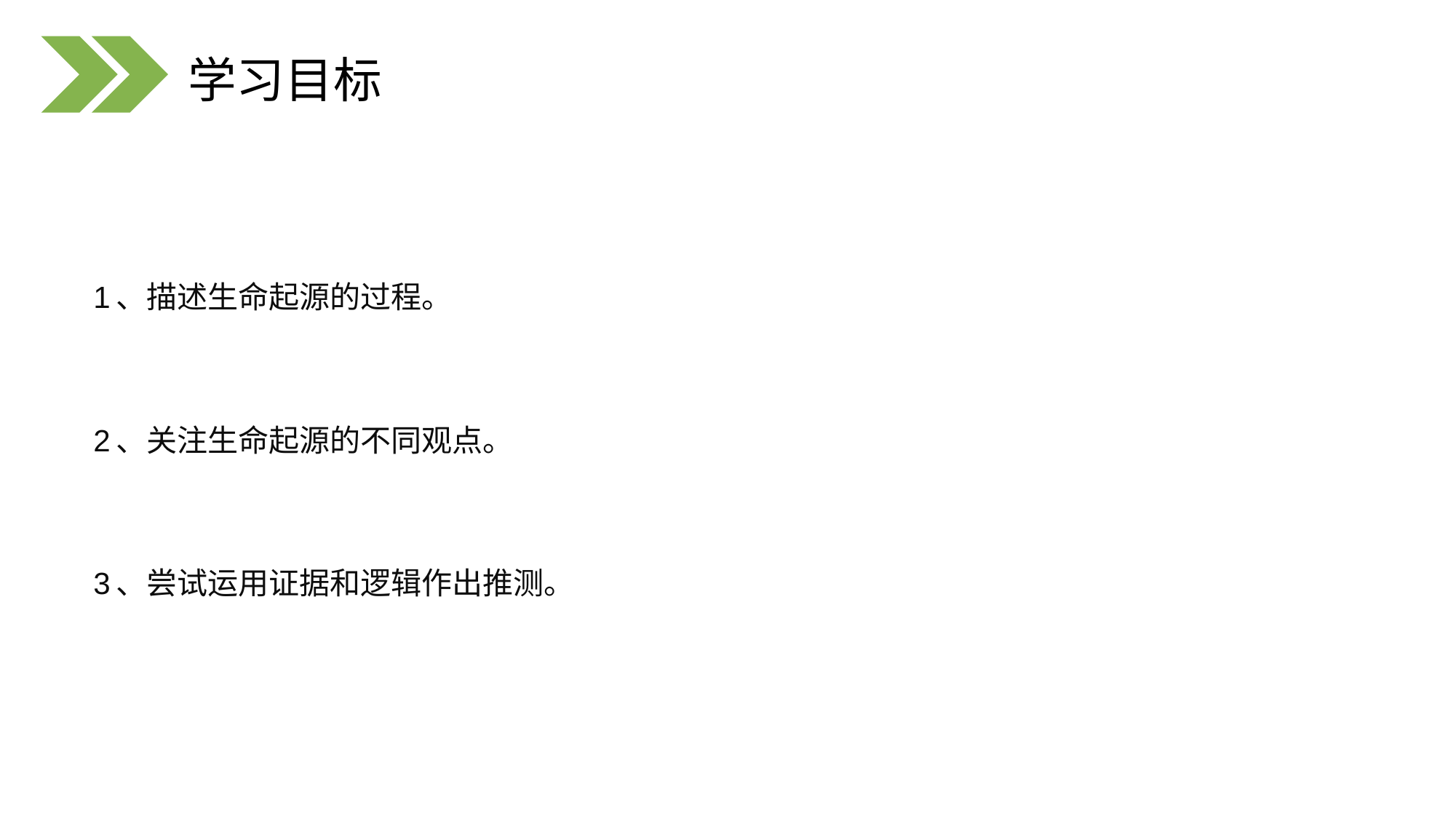

学习目标
1、描述生命起源的过程。
2、关注生命起源的不同观点。
3、尝试运用证据和逻辑作出推测。